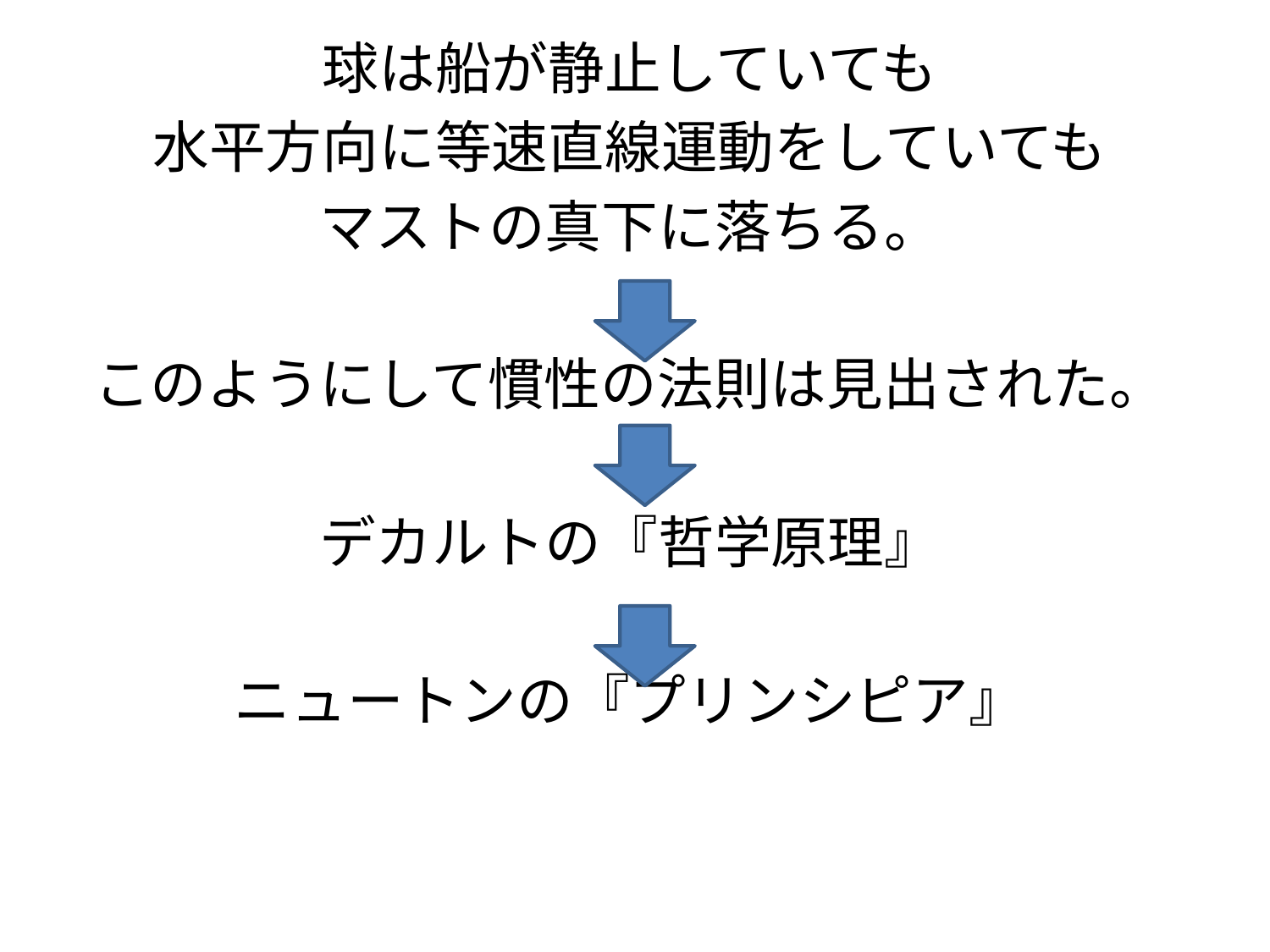

球は船が静止していても
水平方向に等速直線運動をしていても
マストの真下に落ちる。

このようにして慣性の法則は見出された。

デカルトの『哲学原理』

ニュートンの『プリンシピア』